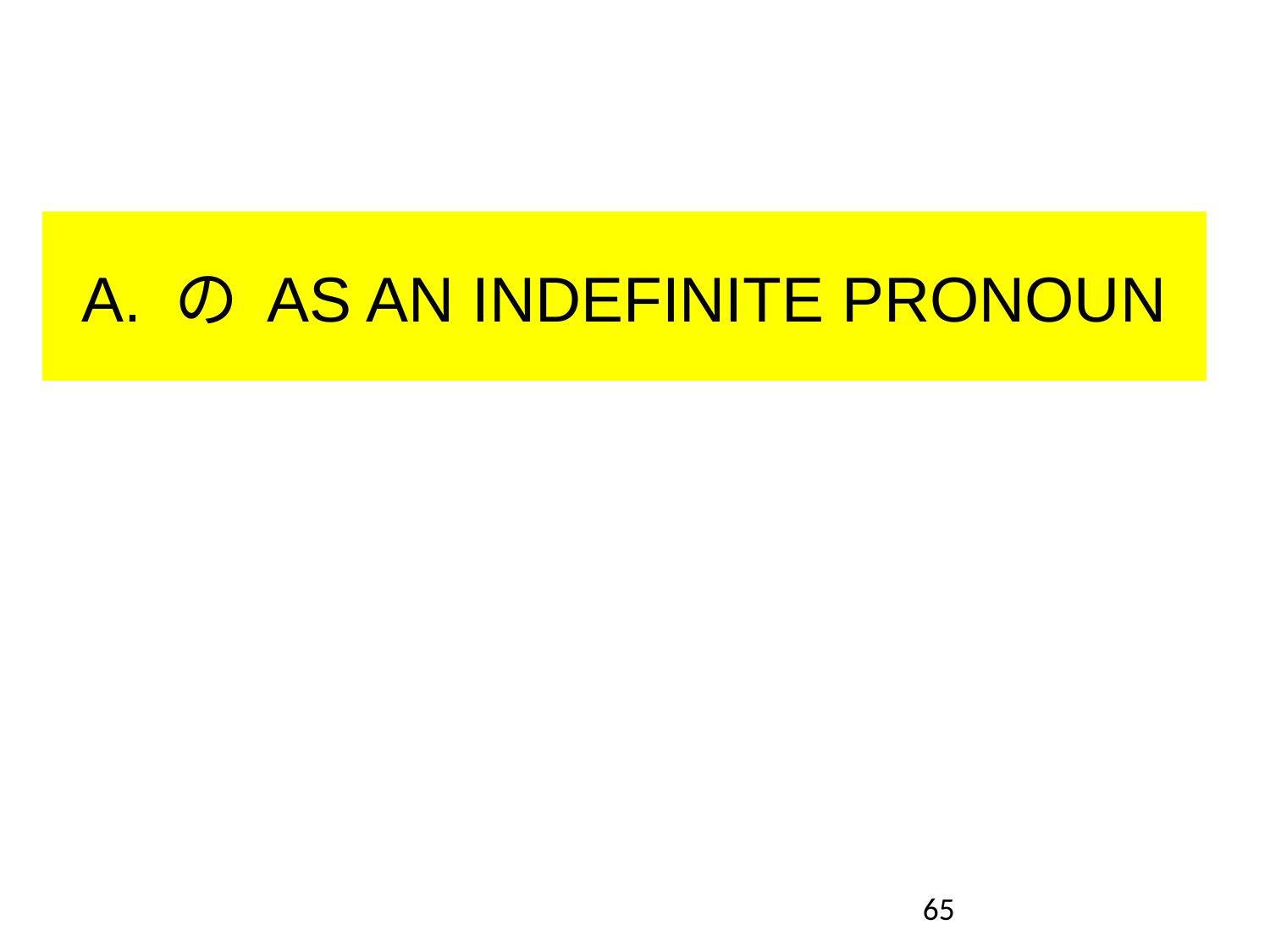

# A. の as an indefinite pronoun

65